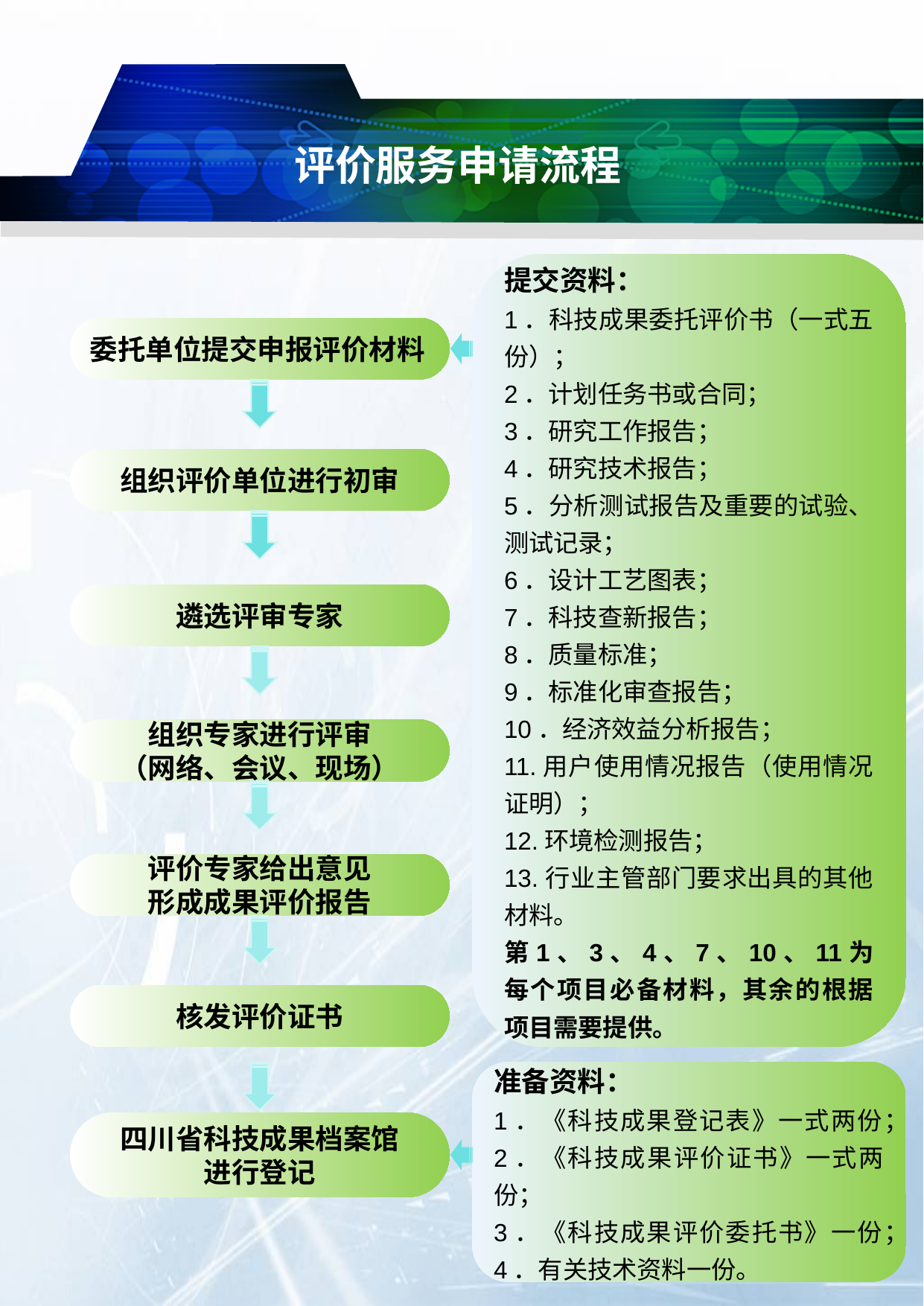

# 评价服务申请流程
提交资料：
1．科技成果委托评价书（一式五份）；
2．计划任务书或合同；
3．研究工作报告；
4．研究技术报告；
5．分析测试报告及重要的试验、测试记录；
6．设计工艺图表；
7．科技查新报告；
8．质量标准；
9．标准化审查报告；
10．经济效益分析报告；
11.用户使用情况报告（使用情况证明）；
12.环境检测报告；
13.行业主管部门要求出具的其他材料。
第1、3、4、7、10、11为每个项目必备材料，其余的根据项目需要提供。
委托单位提交申报评价材料

组织评价单位进行初审

遴选评审专家

组织专家进行评审
（网络、会议、现场）

评价专家给出意见
形成成果评价报告

核发评价证书
准备资料：
1．《科技成果登记表》一式两份；
2．《科技成果评价证书》一式两份；
3．《科技成果评价委托书》一份；
4．有关技术资料一份。

四川省科技成果档案馆
进行登记